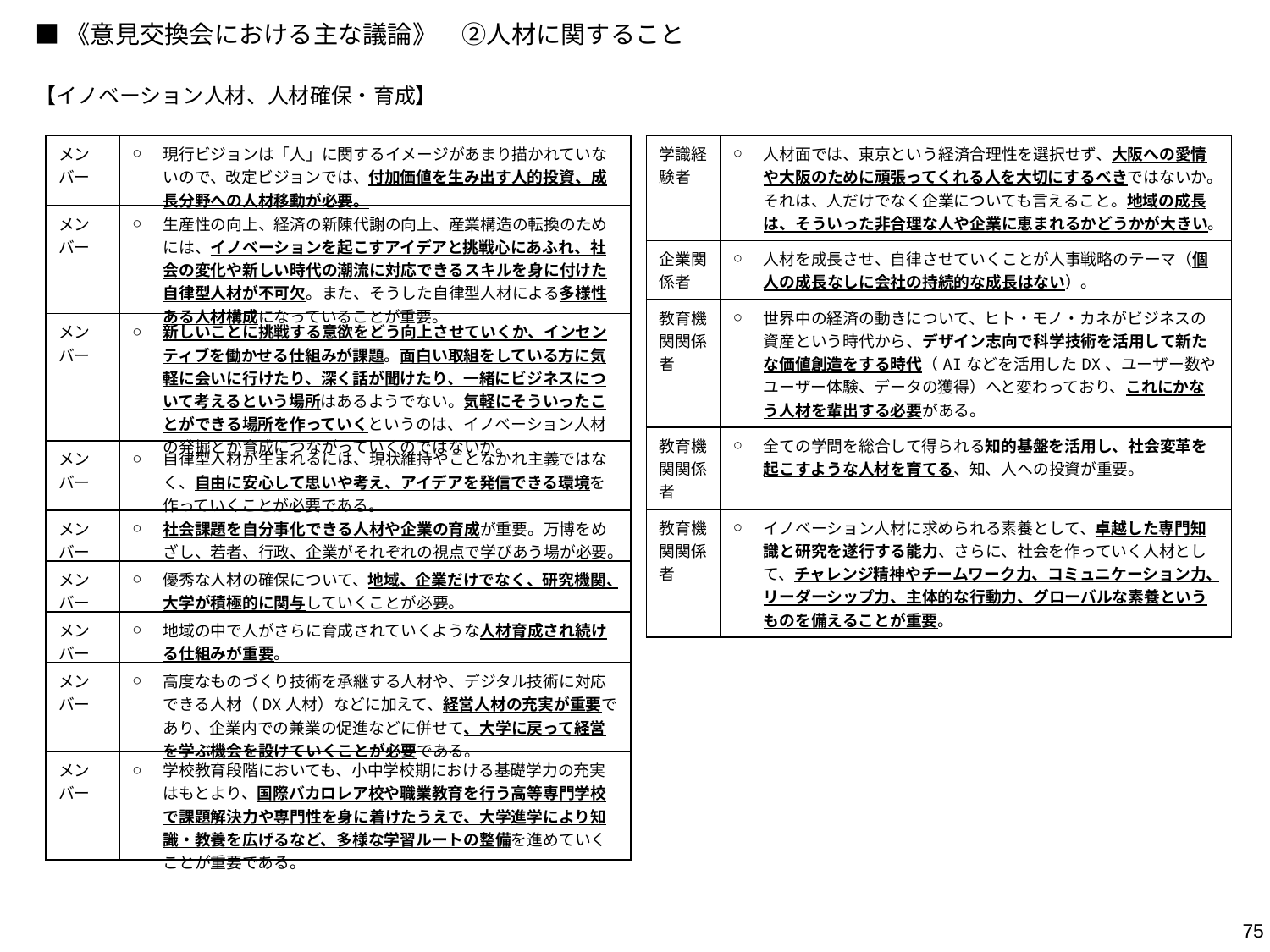

■《意見交換会における主な議論》　②人材に関すること
【イノベーション人材、人材確保・育成】
| メンバー | ○ | 現行ビジョンは「人」に関するイメージがあまり描かれていないので、改定ビジョンでは、付加価値を生み出す人的投資、成長分野への人材移動が必要。 |
| --- | --- | --- |
| メンバー | ○ | 生産性の向上、経済の新陳代謝の向上、産業構造の転換のためには、イノベーションを起こすアイデアと挑戦心にあふれ、社会の変化や新しい時代の潮流に対応できるスキルを身に付けた自律型人材が不可欠。また、そうした自律型人材による多様性ある人材構成になっていることが重要。 |
| メンバー | ○ | 新しいことに挑戦する意欲をどう向上させていくか、インセンティブを働かせる仕組みが課題。面白い取組をしている方に気軽に会いに行けたり、深く話が聞けたり、一緒にビジネスについて考えるという場所はあるようでない。気軽にそういったことができる場所を作っていくというのは、イノベーション人材の発掘とか育成につながっていくのではないか。 |
| メンバー | ○ | 自律型人材が生まれるには、現状維持やことなかれ主義ではなく、自由に安心して思いや考え、アイデアを発信できる環境を作っていくことが必要である。 |
| メンバー | ○ | 社会課題を自分事化できる人材や企業の育成が重要。万博をめざし、若者、行政、企業がそれぞれの視点で学びあう場が必要。 |
| メンバー | ○ | 優秀な人材の確保について、地域、企業だけでなく、研究機関、大学が積極的に関与していくことが必要。 |
| メンバー | ○ | 地域の中で人がさらに育成されていくような人材育成され続ける仕組みが重要。 |
| メンバー | ○ | 高度なものづくり技術を承継する人材や、デジタル技術に対応できる人材（DX人材）などに加えて、経営人材の充実が重要であり、企業内での兼業の促進などに併せて、大学に戻って経営を学ぶ機会を設けていくことが必要である。 |
| メンバー | ○ | 学校教育段階においても、小中学校期における基礎学力の充実はもとより、国際バカロレア校や職業教育を行う高等専門学校で課題解決力や専門性を身に着けたうえで、大学進学により知識・教養を広げるなど、多様な学習ルートの整備を進めていくことが重要である。 |
| 学識経験者 | ○ | 人材面では、東京という経済合理性を選択せず、大阪への愛情や大阪のために頑張ってくれる人を大切にするべきではないか。それは、人だけでなく企業についても言えること。地域の成長は、そういった非合理な人や企業に恵まれるかどうかが大きい。 |
| --- | --- | --- |
| 企業関係者 | ○ | 人材を成長させ、自律させていくことが人事戦略のテーマ（個人の成長なしに会社の持続的な成長はない）。 |
| 教育機関関係者 | ○ | 世界中の経済の動きについて、ヒト・モノ・カネがビジネスの資産という時代から、デザイン志向で科学技術を活用して新たな価値創造をする時代（AIなどを活用したDX、ユーザー数やユーザー体験、データの獲得）へと変わっており、これにかなう人材を輩出する必要がある。 |
| 教育機関関係者 | ○ | 全ての学問を総合して得られる知的基盤を活用し、社会変革を起こすような人材を育てる、知、人への投資が重要。 |
| 教育機関関係者 | ○ | イノベーション人材に求められる素養として、卓越した専門知識と研究を遂行する能力、さらに、社会を作っていく人材として、チャレンジ精神やチームワーク力、コミュニケーション力、リーダーシップ力、主体的な行動力、グローバルな素養というものを備えることが重要。 |
75